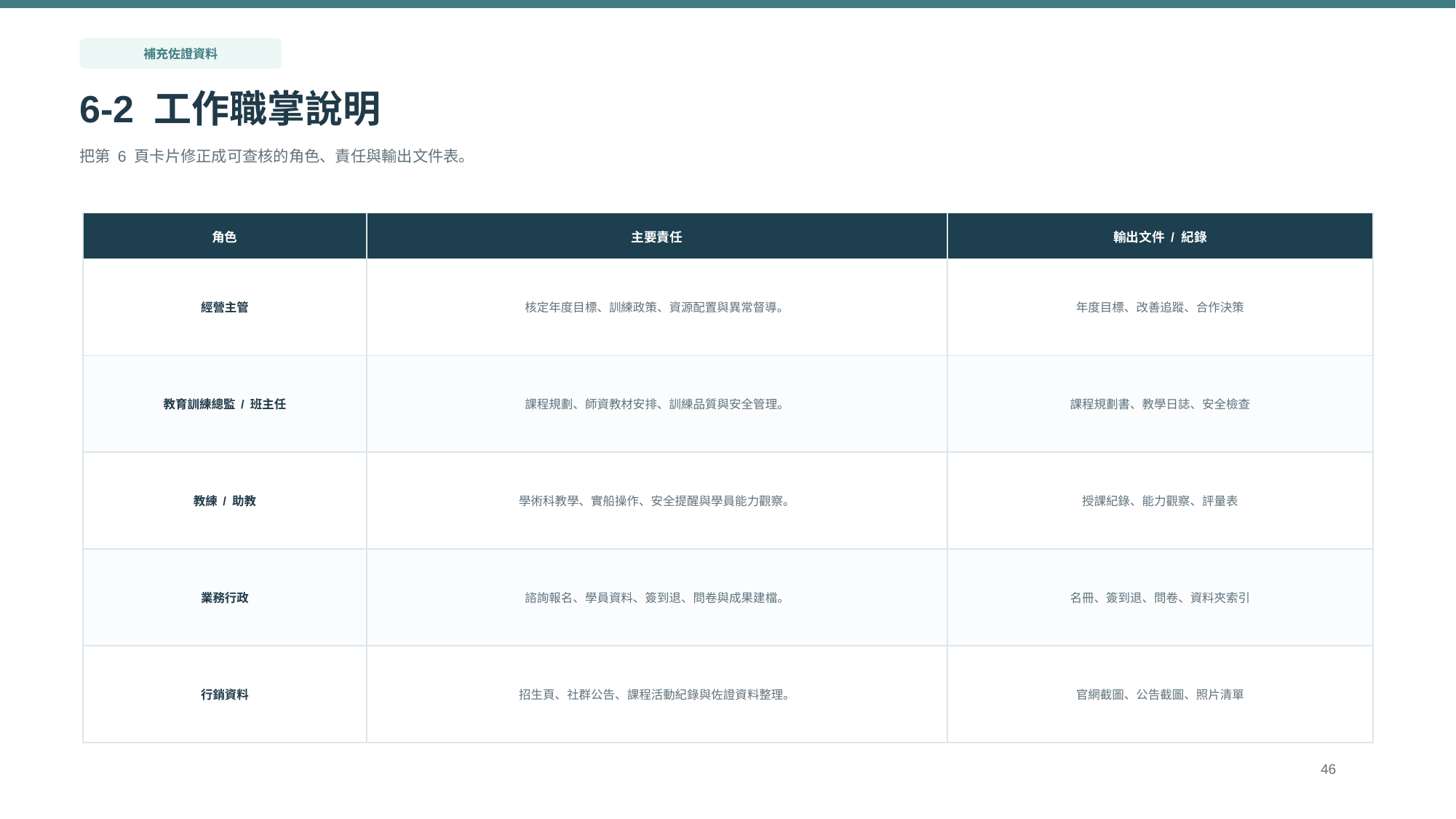

補充佐證資料
6-2 工作職掌說明
把第 6 頁卡片修正成可查核的角色、責任與輸出文件表。
角色
主要責任
輸出文件 / 紀錄
經營主管
核定年度目標、訓練政策、資源配置與異常督導。
年度目標、改善追蹤、合作決策
教育訓練總監 / 班主任
課程規劃、師資教材安排、訓練品質與安全管理。
課程規劃書、教學日誌、安全檢查
教練 / 助教
學術科教學、實船操作、安全提醒與學員能力觀察。
授課紀錄、能力觀察、評量表
業務行政
諮詢報名、學員資料、簽到退、問卷與成果建檔。
名冊、簽到退、問卷、資料夾索引
行銷資料
招生頁、社群公告、課程活動紀錄與佐證資料整理。
官網截圖、公告截圖、照片清單
46